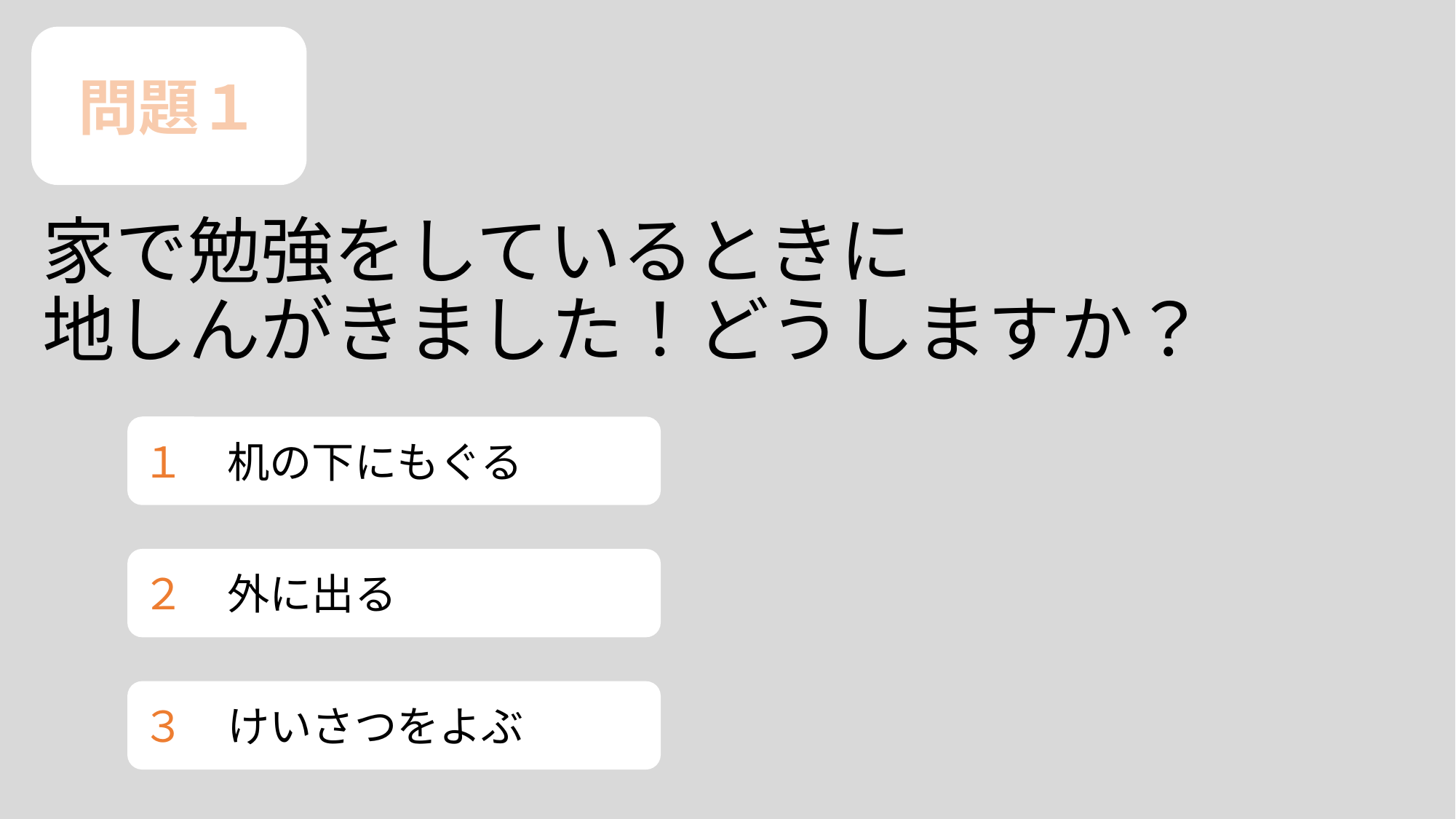

問題１
# 家で勉強をしているときに 地しんがきました！どうしますか？
１　机の下にもぐる
２　外に出る
３　けいさつをよぶ